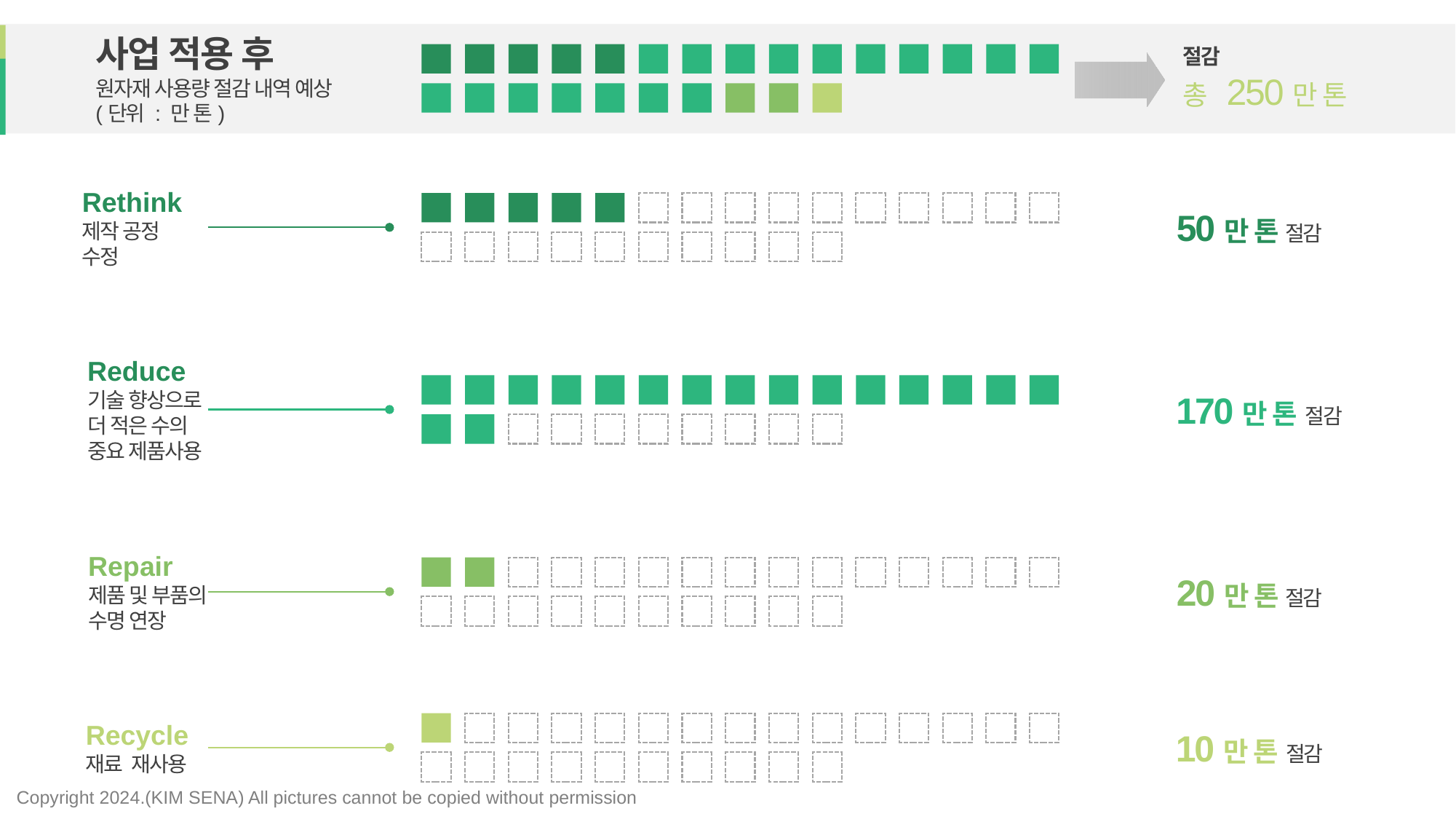

사업 적용 후
원자재 사용량 절감 내역 예상
(단위 : 만 톤)
절감
총 250만 톤

2009년 여성

2019년 여성

2019년 남성

단위  :  %
Rethink
제작 공정
수정

50만 톤 절감

Reduce
기술 향상으로
더 적은 수의
중요 제품사용

170만 톤 절감

Repair
제품 및 부품의
수명 연장

20만 톤 절감

Recycle
재료  재사용

10만 톤 절감